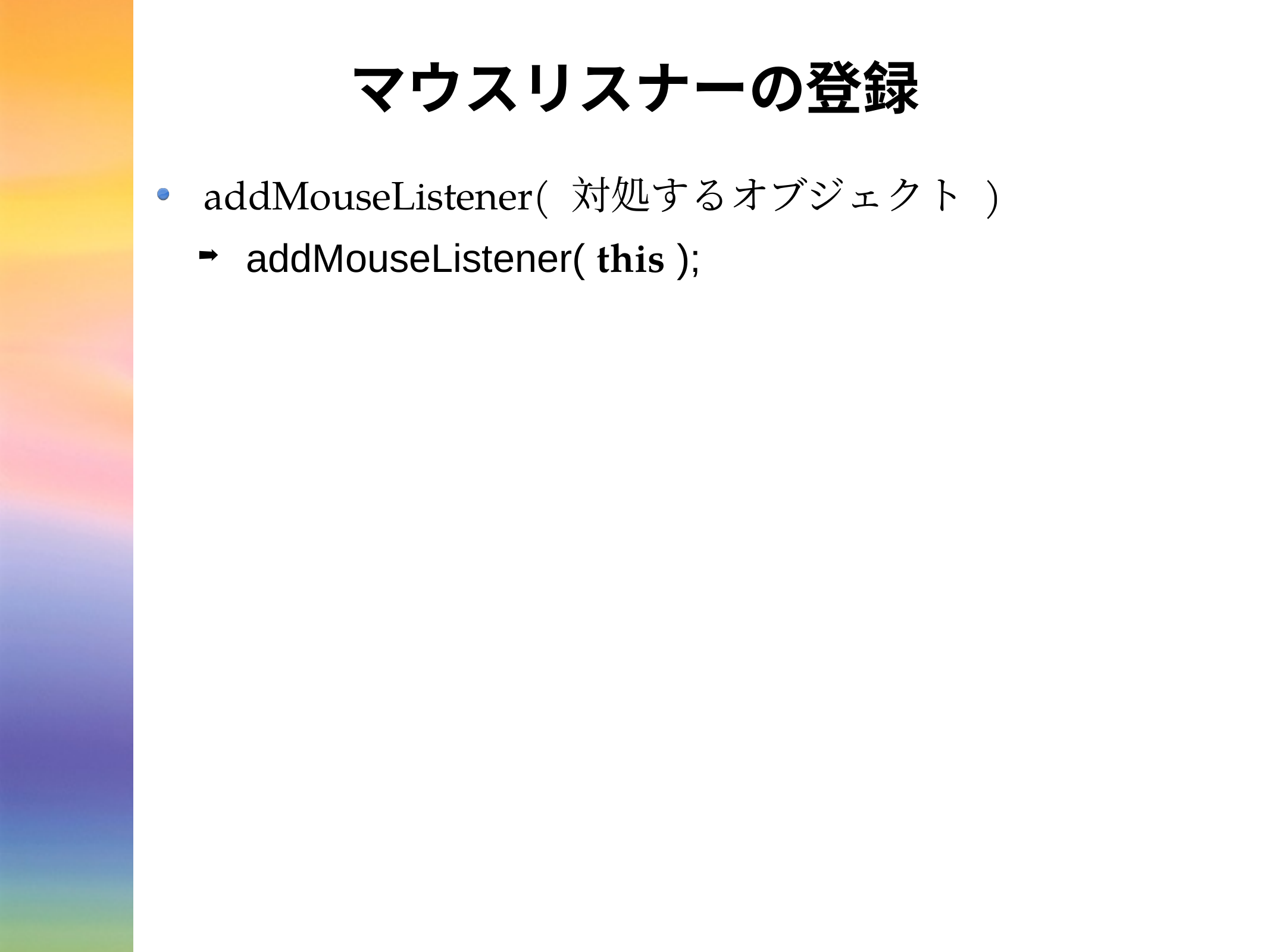

# マウスリスナーの登録
addMouseListener( 対処するオブジェクト )
addMouseListener( this );